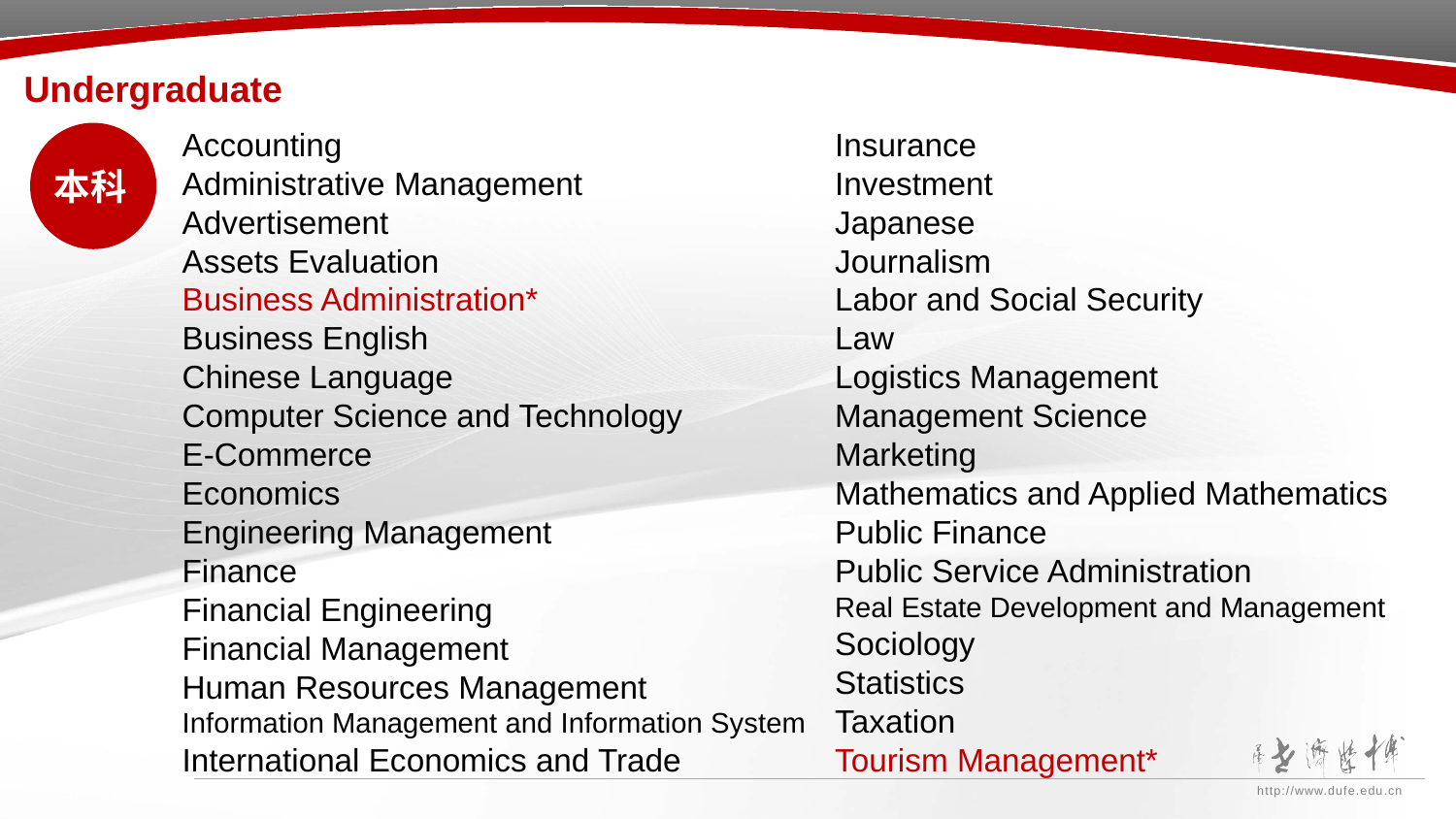

Undergraduate
Accounting
Administrative Management
Advertisement
Assets Evaluation
Business Administration*
Business English
Chinese Language
Computer Science and Technology
E-Commerce
Economics
Engineering Management
Finance
Financial Engineering
Financial Management
Human Resources Management
Information Management and Information System
International Economics and Trade

Insurance
Investment
Japanese
Journalism
Labor and Social Security
Law
Logistics Management
Management Science
Marketing
Mathematics and Applied Mathematics
Public Finance
Public Service Administration
Real Estate Development and Management
Sociology
Statistics
Taxation
Tourism Management*

本科